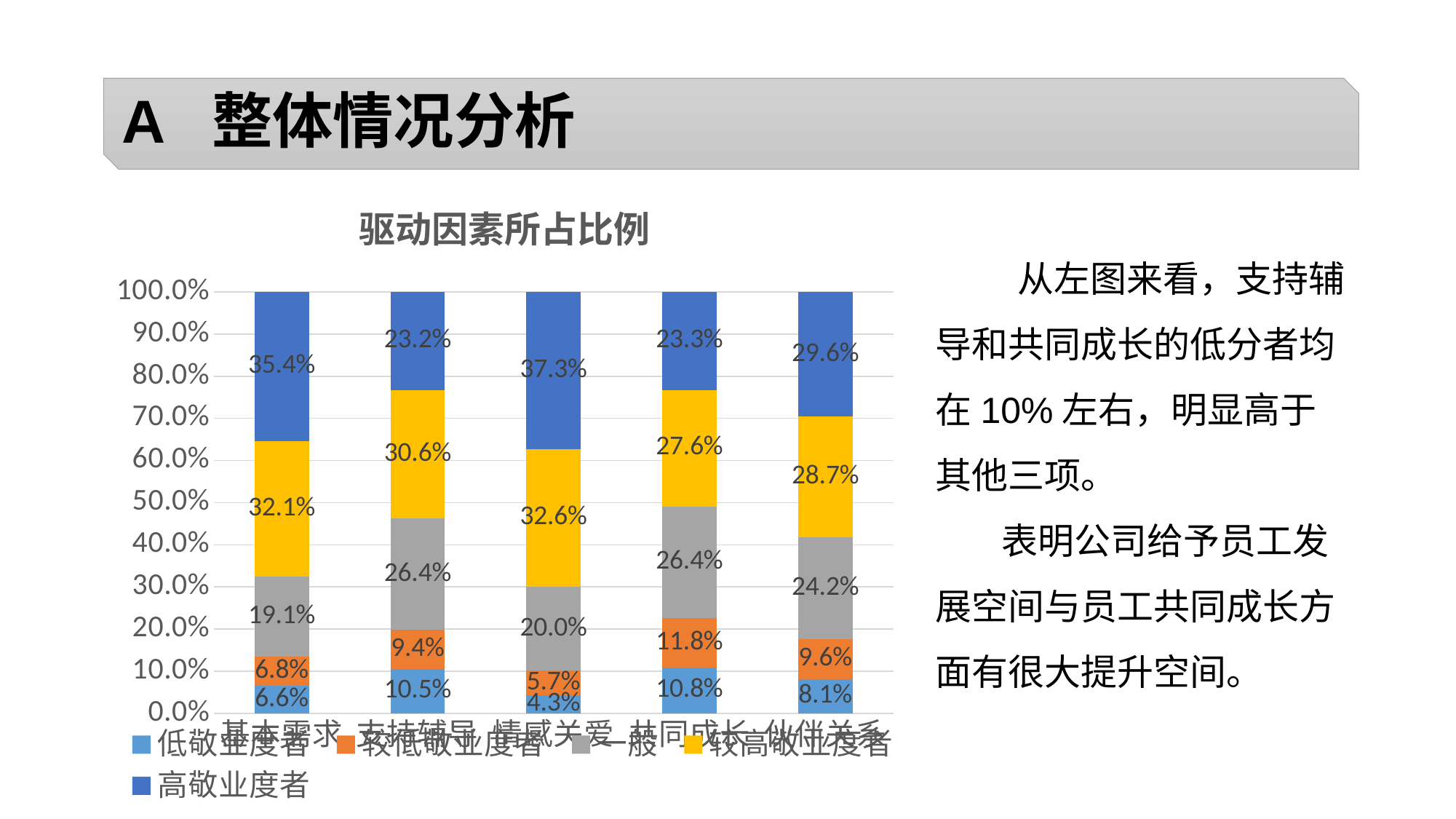

#
A  整体情况分析

### Chart: 驱动因素所占比例

| Category | 低敬业度者 | 较低敬业度者 | 一般 | 较高敬业度者 | 高敬业度者 |
|---|---|---|---|---|---|
| 基本需求 | 0.06589492430988433 | 0.0676758682101514 | 0.19100623330365088 | 0.321237756010686 | 0.354185218165628 |
| 支持辅导 | 0.10463045414069502 | 0.09372217275155877 | 0.2635796972395382 | 0.3056544968833493 | 0.2324131789848624 |
| 情感关爱 | 0.043410507569011714 | 0.0574354407836153 | 0.19968833481745396 | 0.32613535173642 | 0.37333036509350204 |
| 共同成长 | 0.10819234194122997 | 0.118432769367765 | 0.26424755120213583 | 0.2764915405164738 | 0.23263579697239561 |
| 伙伴关系 | 0.08081032947462165 | 0.0955031166518255 | 0.241540516473731 | 0.28650934995547717 | 0.29563668744434735 |
         从左图来看，支持辅导和共同成长的低分者均在10%左右，明显高于其他三项。
       表明公司给予员工发展空间与员工共同成长方面有很大提升空间。